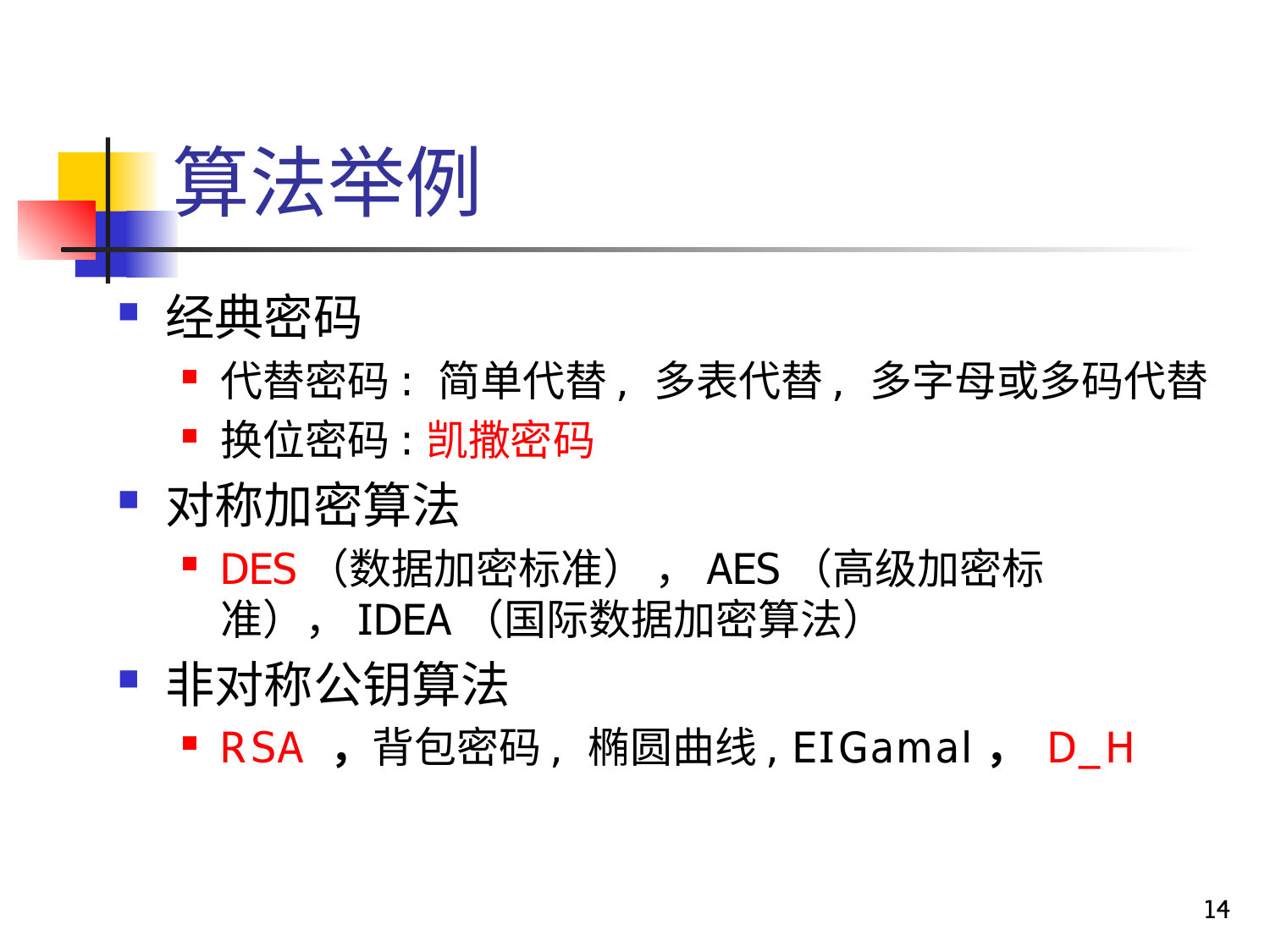

# 算法举例
经典密码
代替密码: 简单代替, 多表代替, 多字母或多码代替
换位密码:凯撒密码
对称加密算法
DES（数据加密标准） ，AES（高级加密标准），IDEA（国际数据加密算法）
非对称公钥算法
RSA ，背包密码, 椭圆曲线, EIGamal， D_H

14